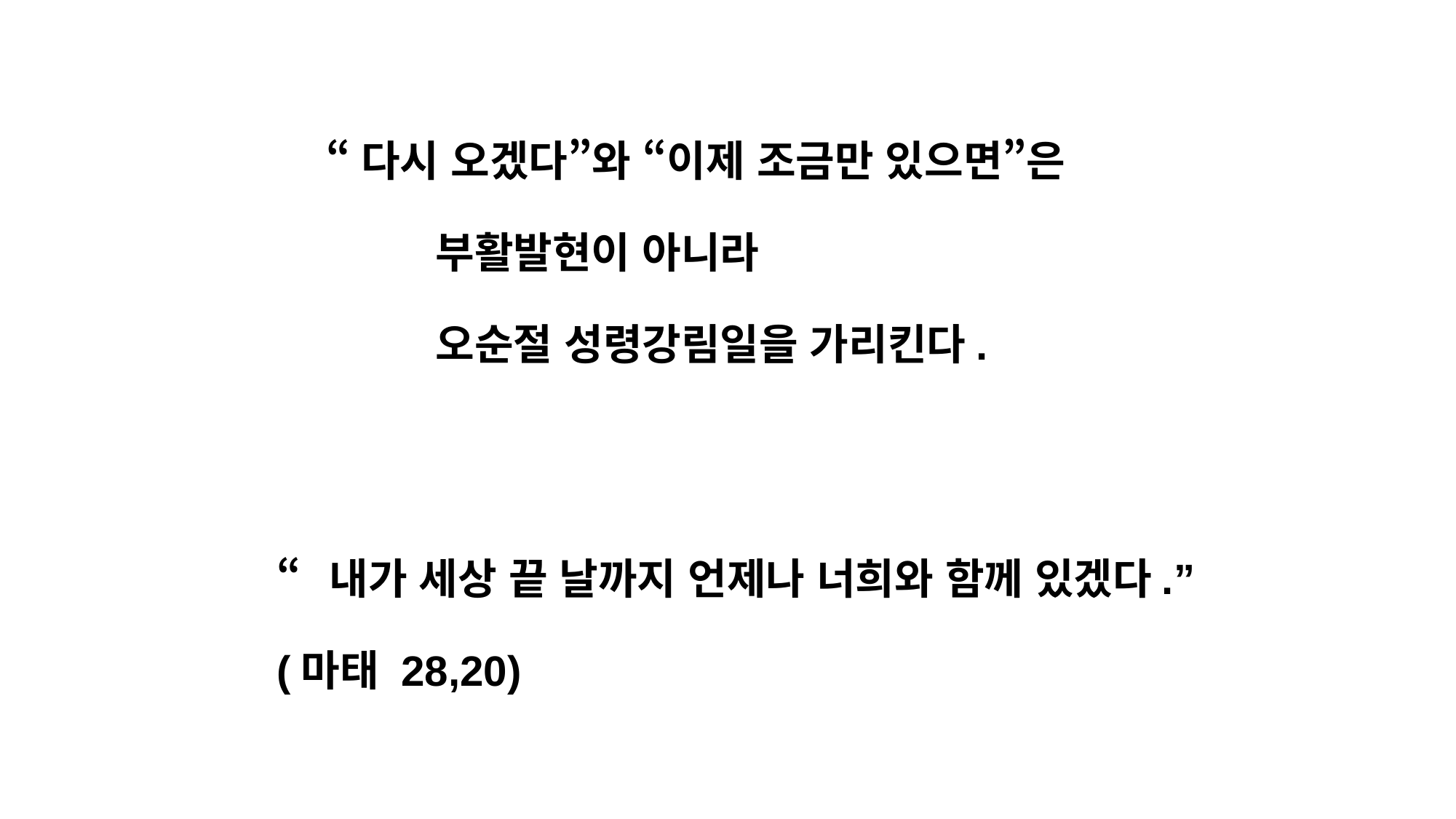

“다시 오겠다”와 “이제 조금만 있으면”은
	부활발현이 아니라
	오순절 성령강림일을 가리킨다.
“내가 세상 끝 날까지 언제나 너희와 함께 있겠다.”
(마태 28,20)